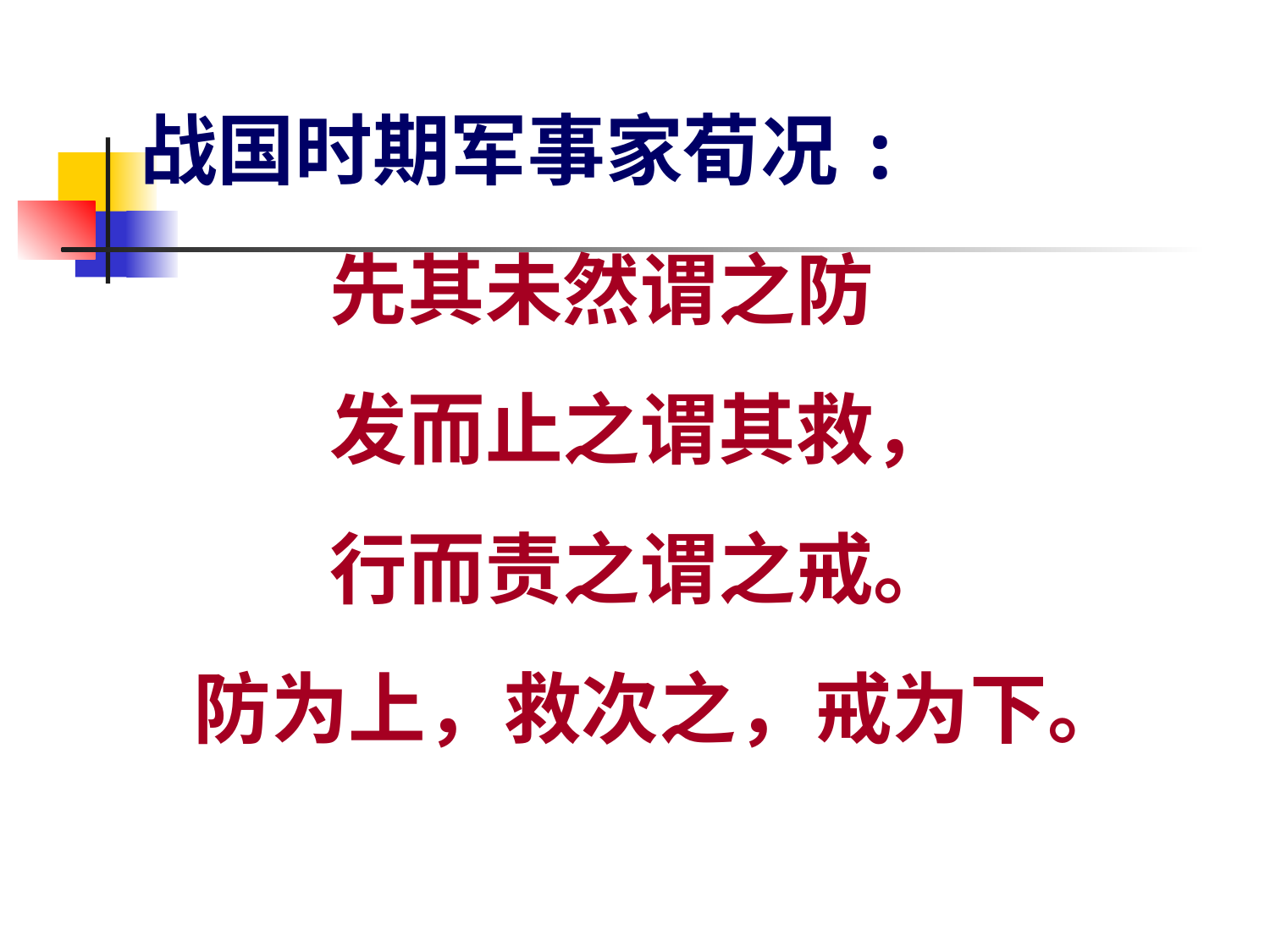

战国时期军事家荀况:
　　  先其未然谓之防
　　  发而止之谓其救，
　　  行而责之谓之戒。
  防为上，救次之，戒为下。